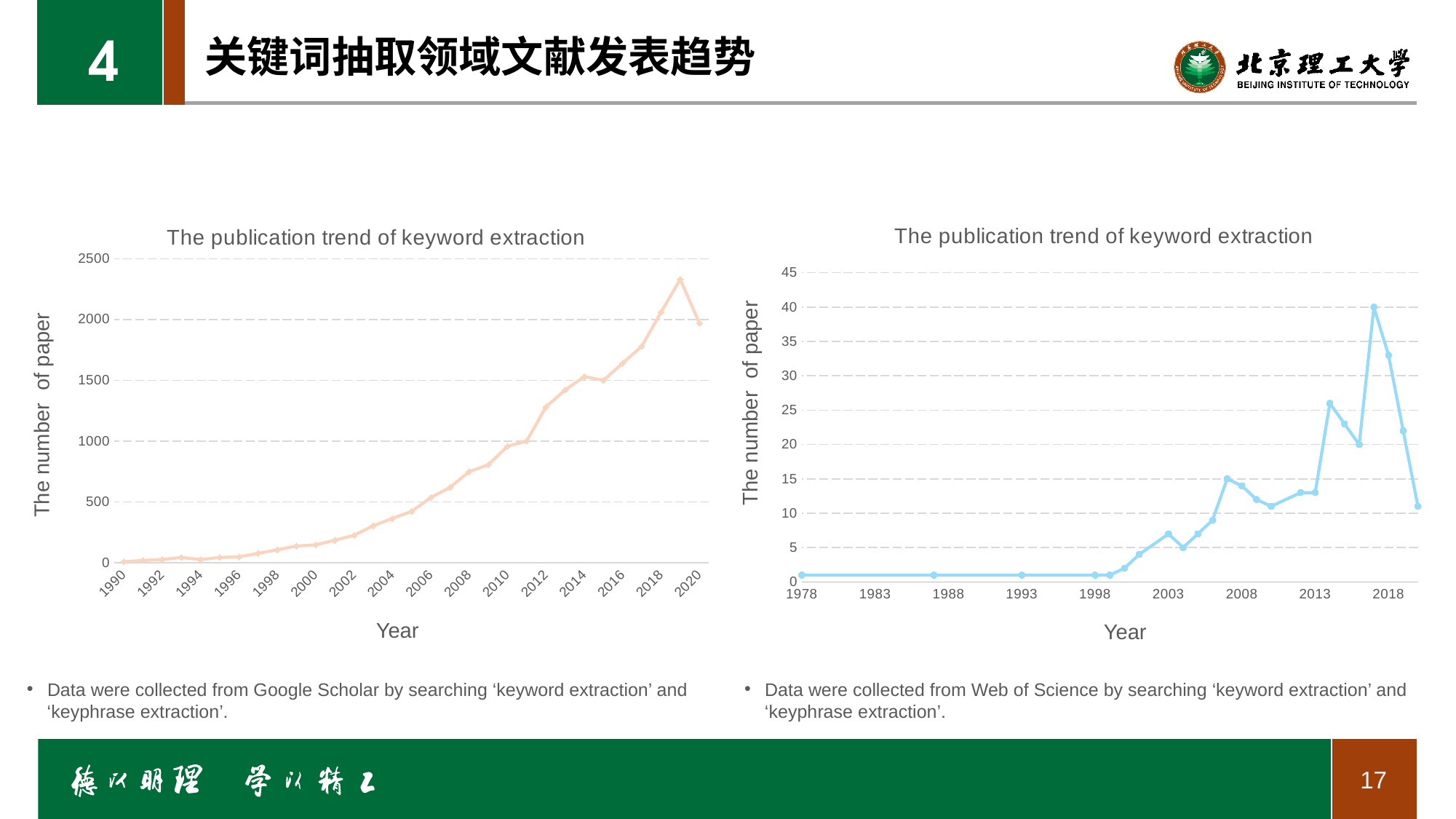

4
# 关键词抽取领域文献发表趋势

### Chart: The publication trend of keyword extraction

| Category | Paper |
|---|---|
The number  of paper
Year

### Chart: The publication trend of keyword extraction

| Category | Paper |
|---|---|
| 1990 | 7.0 |
| 1991 | 18.0 |
| 1992 | 25.0 |
| 1993 | 42.0 |
| 1994 | 25.0 |
| 1995 | 42.0 |
| 1996 | 47.0 |
| 1997 | 76.0 |
| 1998 | 105.0 |
| 1999 | 136.0 |
| 2000 | 146.0 |
| 2001 | 184.0 |
| 2002 | 224.0 |
| 2003 | 303.0 |
| 2004 | 363.0 |
| 2005 | 421.0 |
| 2006 | 535.0 |
| 2007 | 618.0 |
| 2008 | 748.0 |
| 2009 | 804.0 |
| 2010 | 957.0 |
| 2011 | 1000.0 |
| 2012 | 1280.0 |
| 2013 | 1420.0 |
| 2014 | 1530.0 |
| 2015 | 1500.0 |
| 2016 | 1640.0 |
| 2017 | 1780.0 |
| 2018 | 2060.0 |
| 2019 | 2330.0 |
| 2020 | 1970.0 |
The number  of paper
Year
Data were collected from Google Scholar by searching ‘keyword extraction’ and
    ‘keyphrase extraction’.
Data were collected from Web of Science by searching ‘keyword extraction’ and
    ‘keyphrase extraction’.